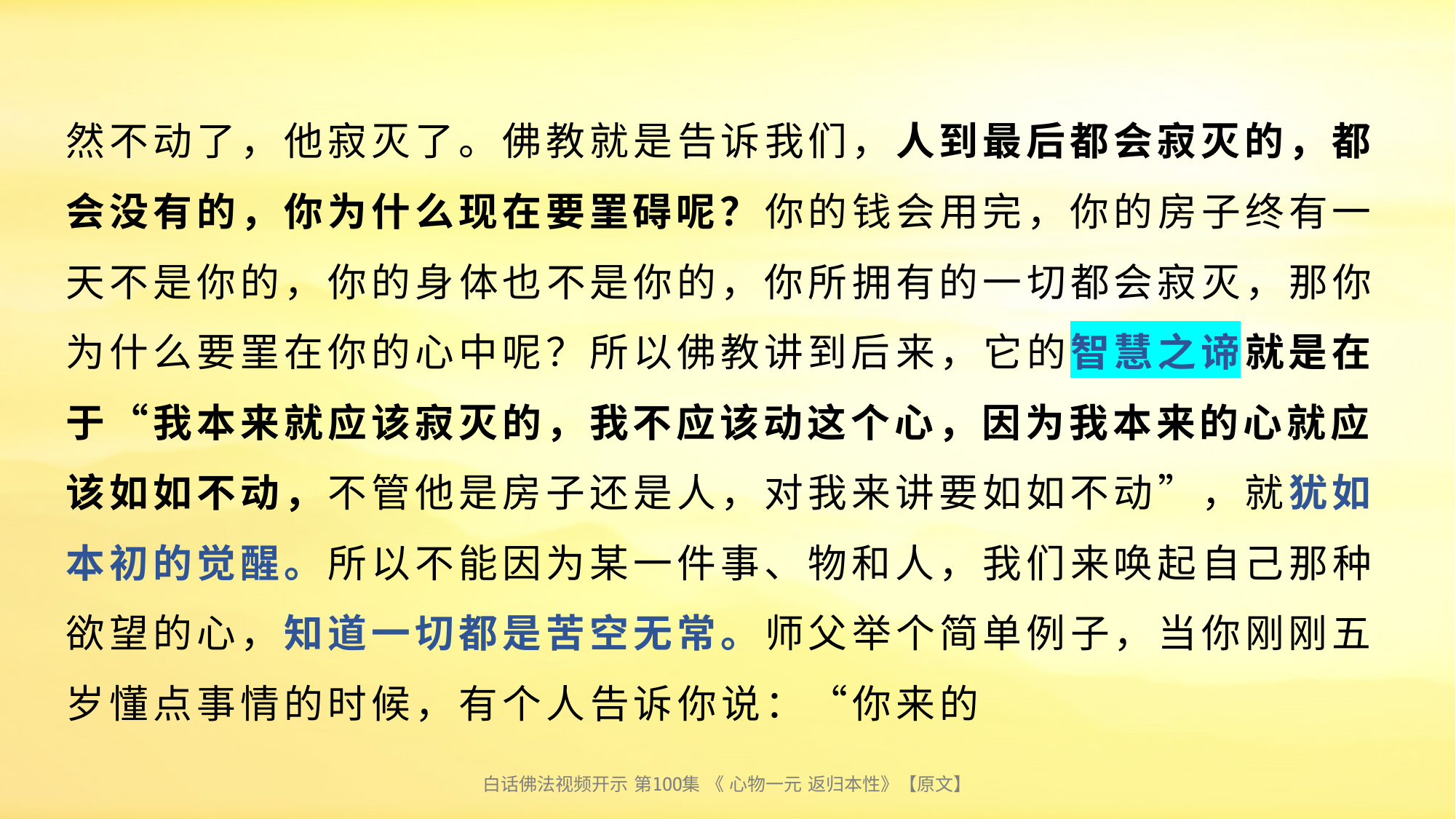

# 然不动了，他寂灭了。佛教就是告诉我们，人到最后都会寂灭的，都会没有的，你为什么现在要罣碍呢？你的钱会用完，你的房子终有一天不是你的，你的身体也不是你的，你所拥有的一切都会寂灭，那你为什么要罣在你的心中呢？所以佛教讲到后来，它的智慧之谛就是在于“我本来就应该寂灭的，我不应该动这个心，因为我本来的心就应该如如不动，不管他是房子还是人，对我来讲要如如不动”，就犹如本初的觉醒。所以不能因为某一件事、物和人，我们来唤起自己那种欲望的心，知道一切都是苦空无常。师父举个简单例子，当你刚刚五岁懂点事情的时候，有个人告诉你说：“你来的
白话佛法视频开示 第100集 《 心物一元 返归本性》【原文】